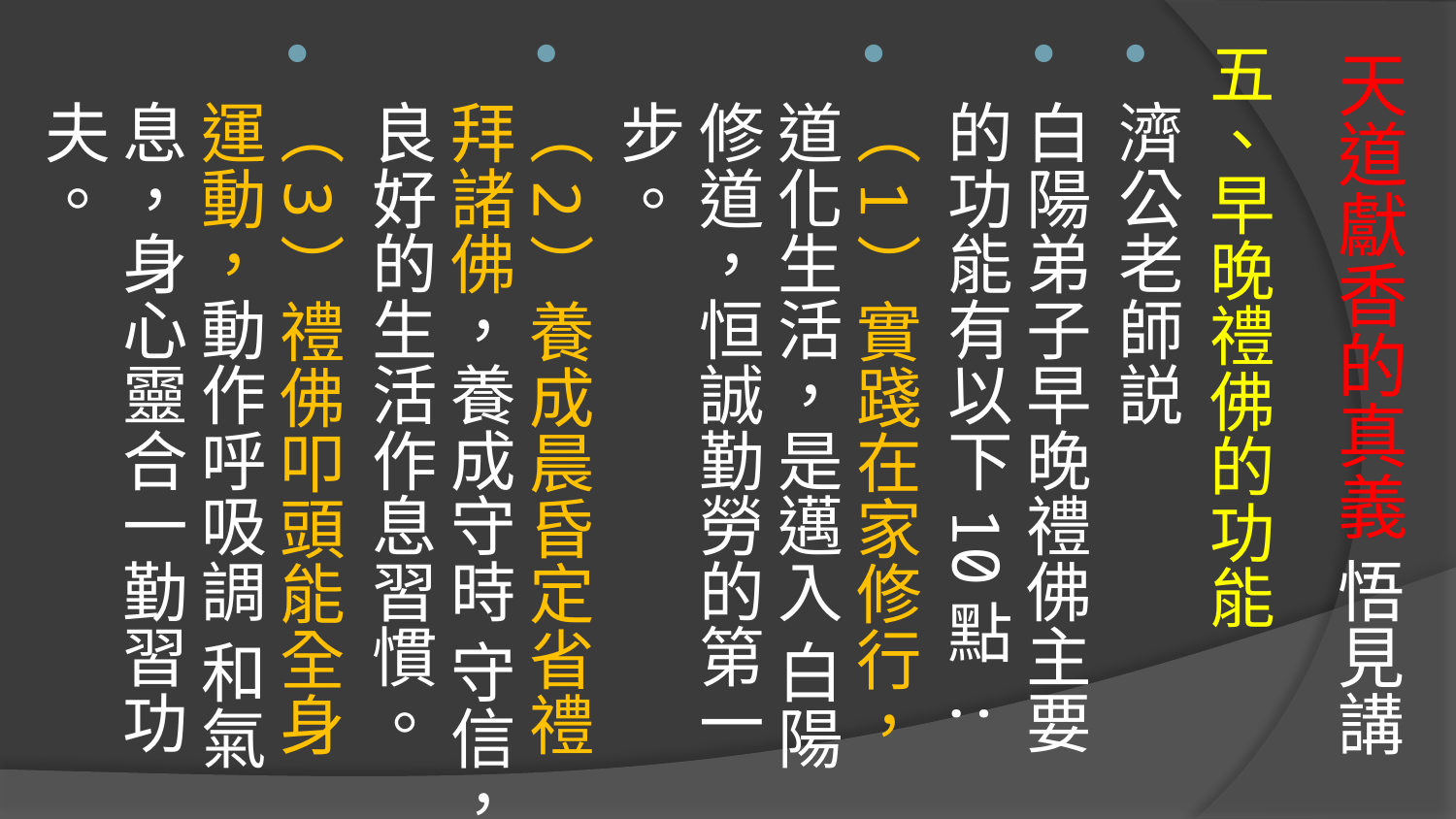

# 天道獻香的真義 悟見講
五、早晚禮佛的功能
濟公老師説
白陽弟子早晚禮佛主要的功能有以下10點 :
（1）實踐在家修行，道化生活，是邁入 白陽修道，恒誠勤勞的第一步。
（2）養成晨昏定省禮拜諸佛，養成守時 守信，良好的生活作息習慣。
（3）禮佛叩頭能全身運動，動作呼吸調 和氣息，身心靈合一勤習功夫。